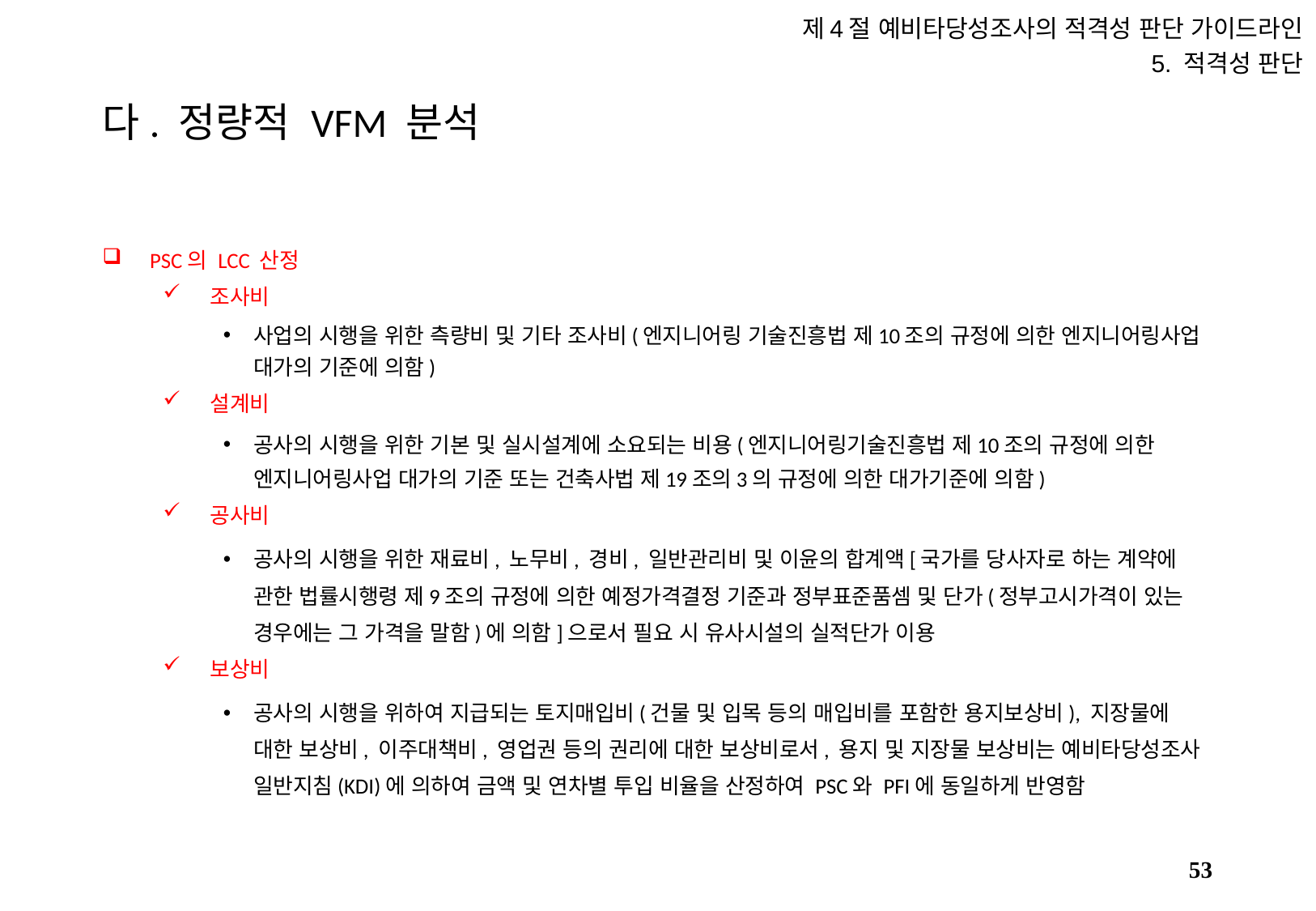

제4절 예비타당성조사의 적격성 판단 가이드라인
5. 적격성 판단
# 다. 정량적 VFM 분석
PSC의 LCC 산정
조사비
사업의 시행을 위한 측량비 및 기타 조사비(엔지니어링 기술진흥법 제10조의 규정에 의한 엔지니어링사업 대가의 기준에 의함)
설계비
공사의 시행을 위한 기본 및 실시설계에 소요되는 비용(엔지니어링기술진흥법 제10조의 규정에 의한 엔지니어링사업 대가의 기준 또는 건축사법 제19조의3의 규정에 의한 대가기준에 의함)
공사비
공사의 시행을 위한 재료비, 노무비, 경비, 일반관리비 및 이윤의 합계액[국가를 당사자로 하는 계약에 관한 법률시행령 제9조의 규정에 의한 예정가격결정 기준과 정부표준품셈 및 단가(정부고시가격이 있는 경우에는 그 가격을 말함)에 의함]으로서 필요 시 유사시설의 실적단가 이용
보상비
공사의 시행을 위하여 지급되는 토지매입비(건물 및 입목 등의 매입비를 포함한 용지보상비), 지장물에 대한 보상비, 이주대책비, 영업권 등의 권리에 대한 보상비로서, 용지 및 지장물 보상비는 예비타당성조사 일반지침(KDI)에 의하여 금액 및 연차별 투입 비율을 산정하여 PSC와 PFI에 동일하게 반영함
53